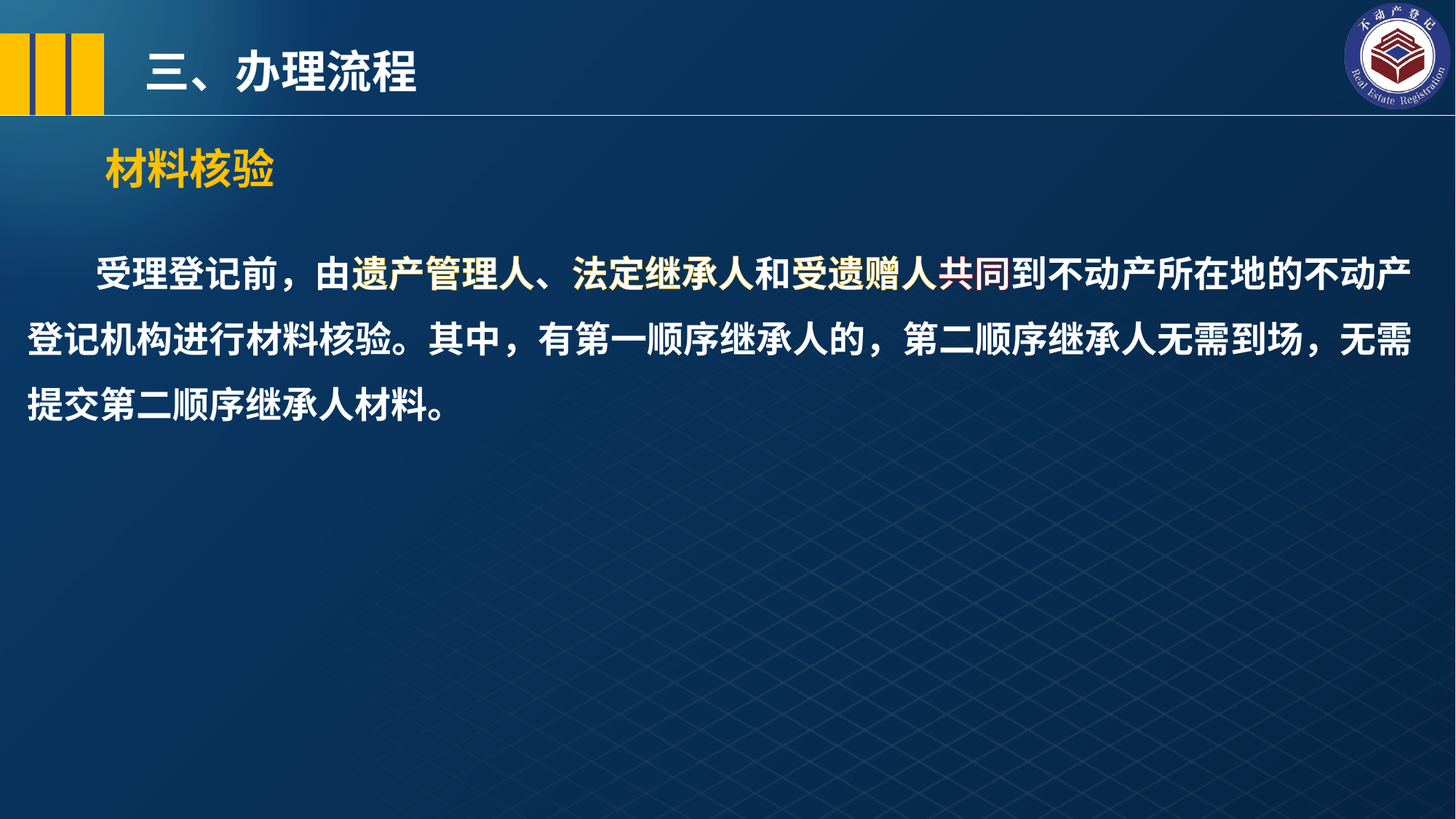

三、办理流程
      材料核验
       受理登记前，由遗产管理人、法定继承人和受遗赠人共同到不动产所在地的不动产登记机构进行材料核验。其中，有第一顺序继承人的，第二顺序继承人无需到场，无需提交第二顺序继承人材料。